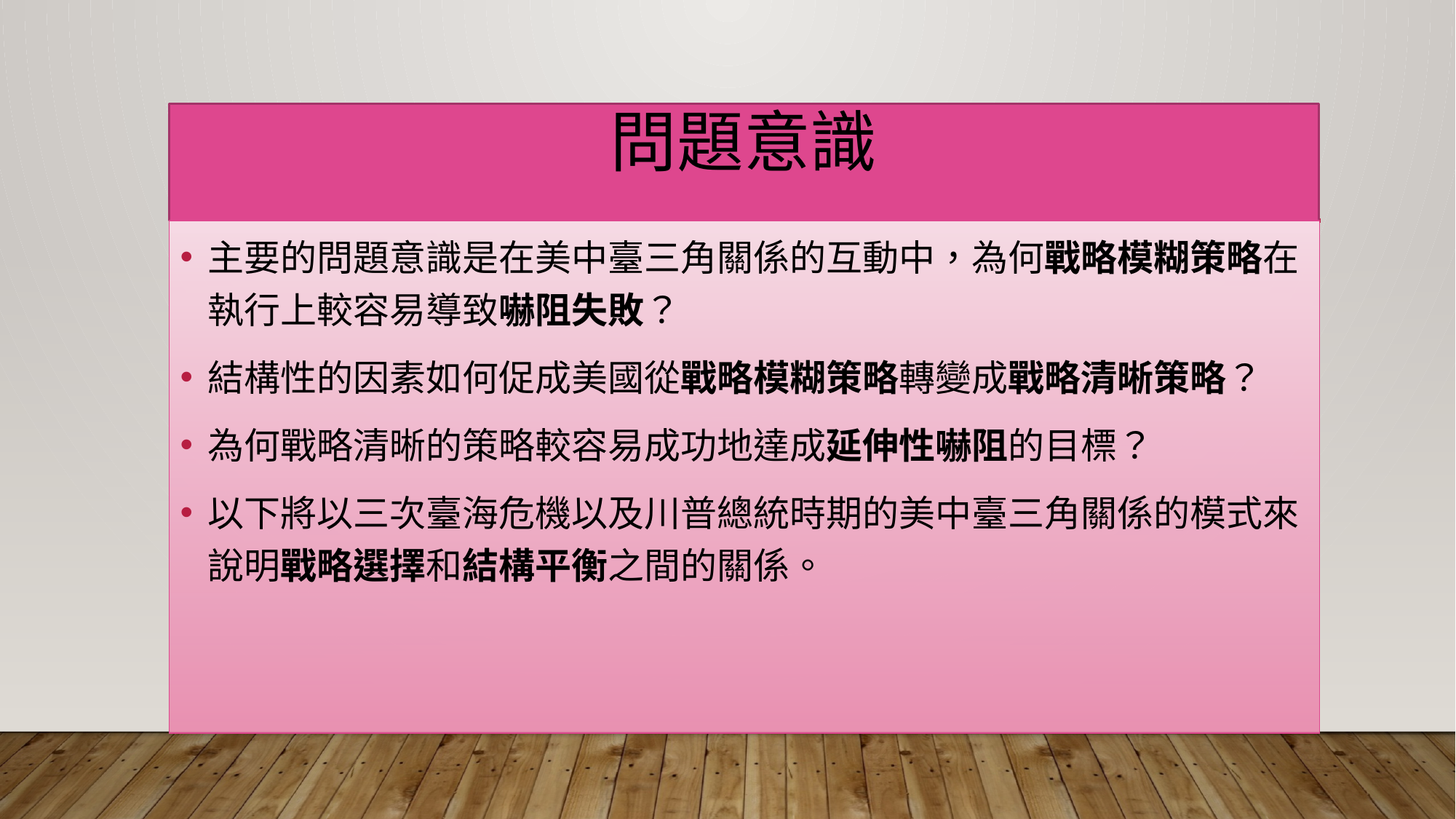

# 問題意識
主要的問題意識是在美中臺三角關係的互動中，為何戰略模糊策略在執行上較容易導致嚇阻失敗？
結構性的因素如何促成美國從戰略模糊策略轉變成戰略清晰策略？
為何戰略清晰的策略較容易成功地達成延伸性嚇阻的目標？
以下將以三次臺海危機以及川普總統時期的美中臺三角關係的模式來說明戰略選擇和結構平衡之間的關係。